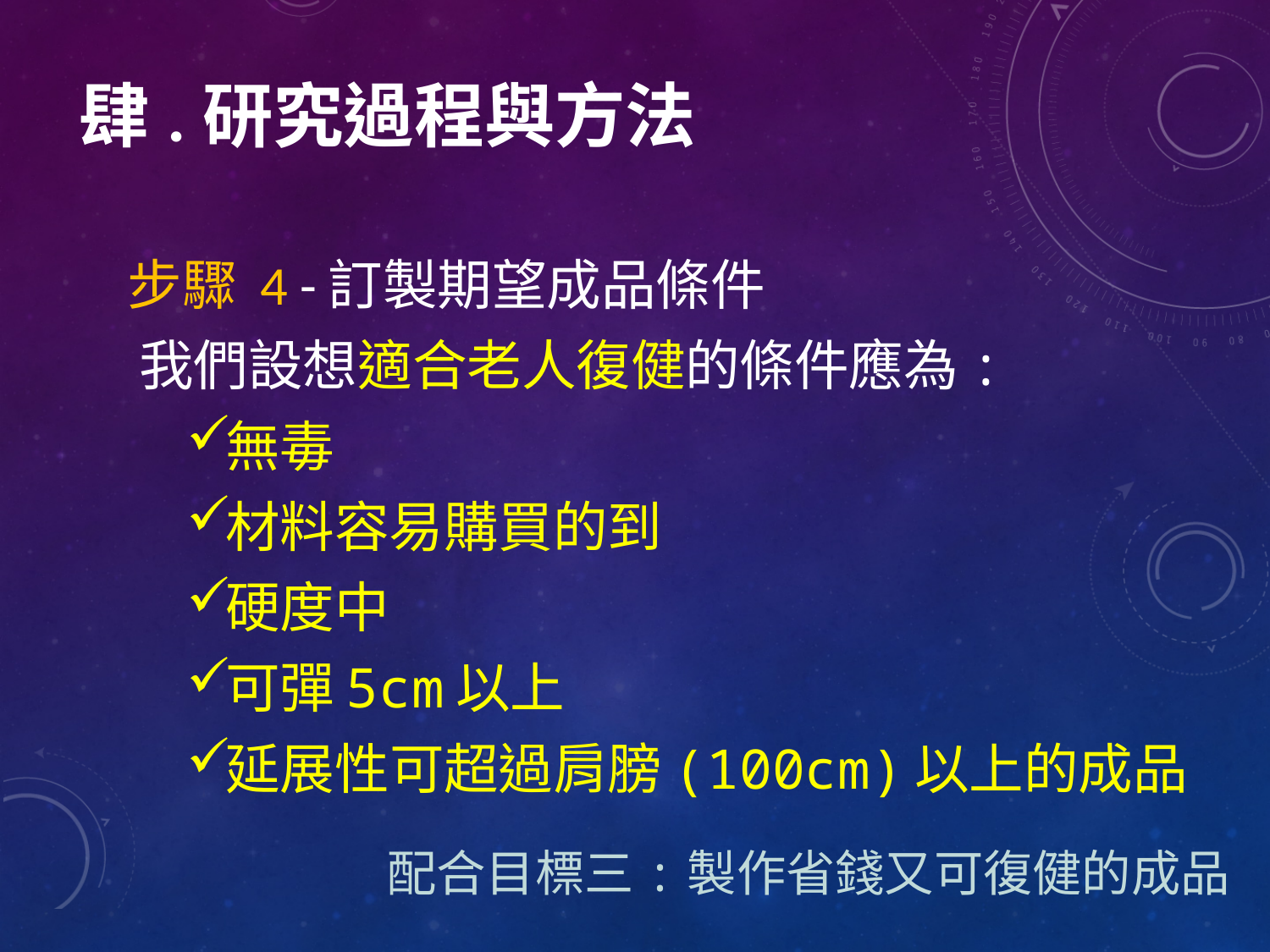

# 肆.研究過程與方法
步驟 4 -訂製期望成品條件
  我們設想適合老人復健的條件應為:
無毒
材料容易購買的到
硬度中
可彈5cm以上
延展性可超過肩膀(100cm)以上的成品
配合目標三:製作省錢又可復健的成品